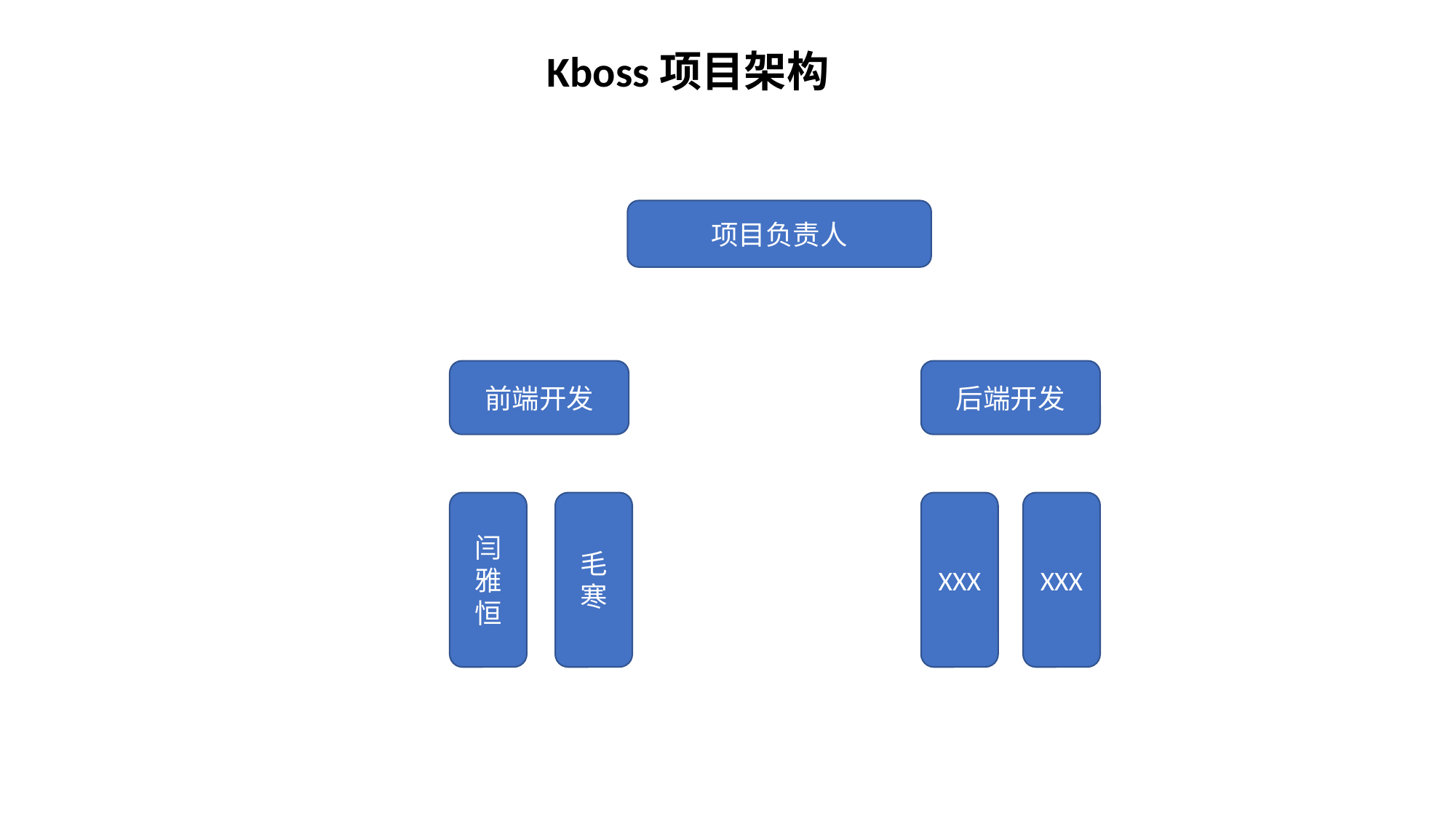

Kboss项目架构
项目负责人
前端开发
后端开发
闫雅恒
毛寒
XXX
XXX